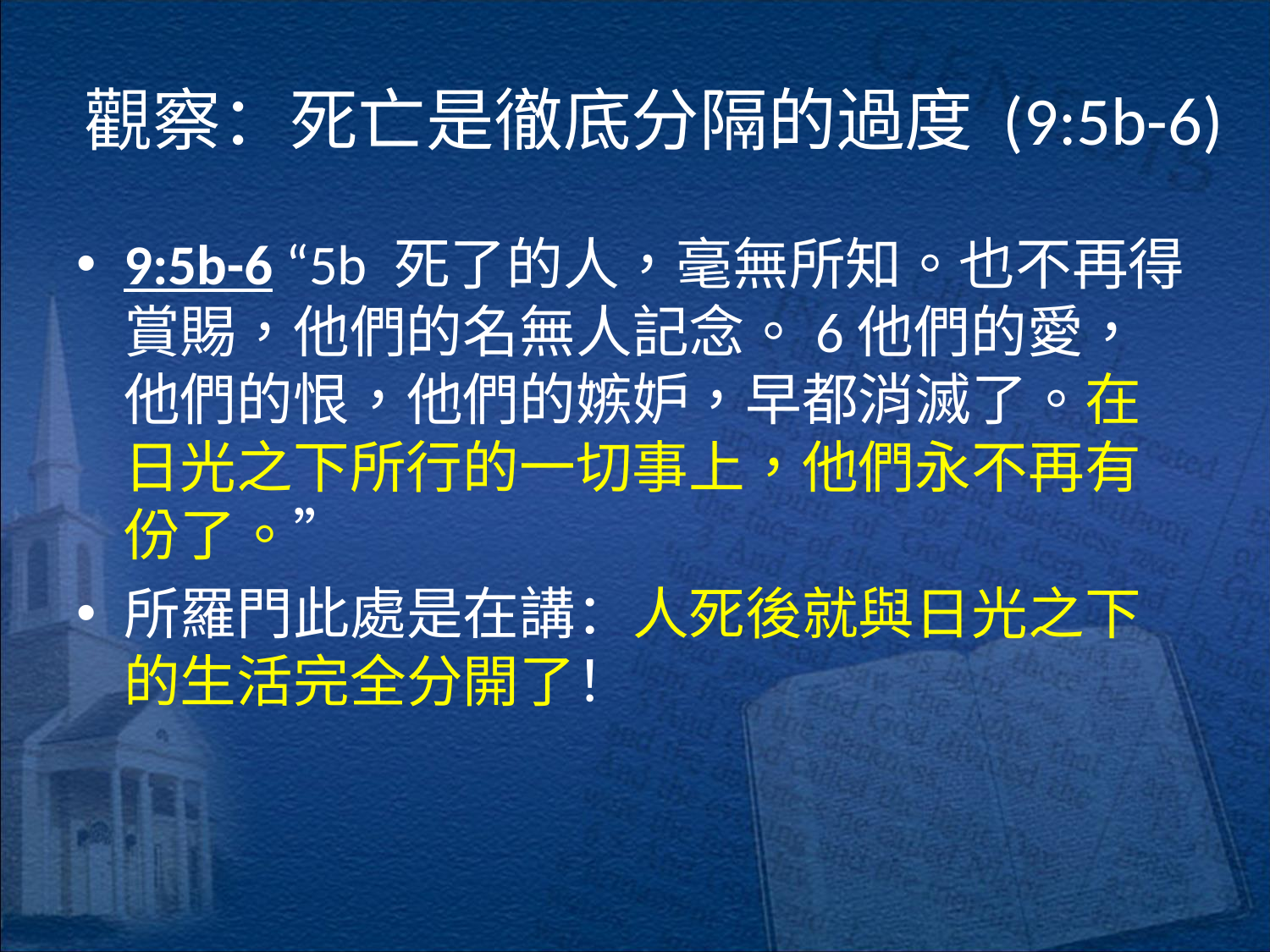

# 觀察：死亡是徹底分隔的過度 (9:5b-6)
9:5b-6 “5b 死了的人，毫無所知。也不再得賞賜，他們的名無人記念。6他們的愛，他們的恨，他們的嫉妒，早都消滅了。在日光之下所行的一切事上，他們永不再有份了。”
所羅門此處是在講：人死後就與日光之下的生活完全分開了！